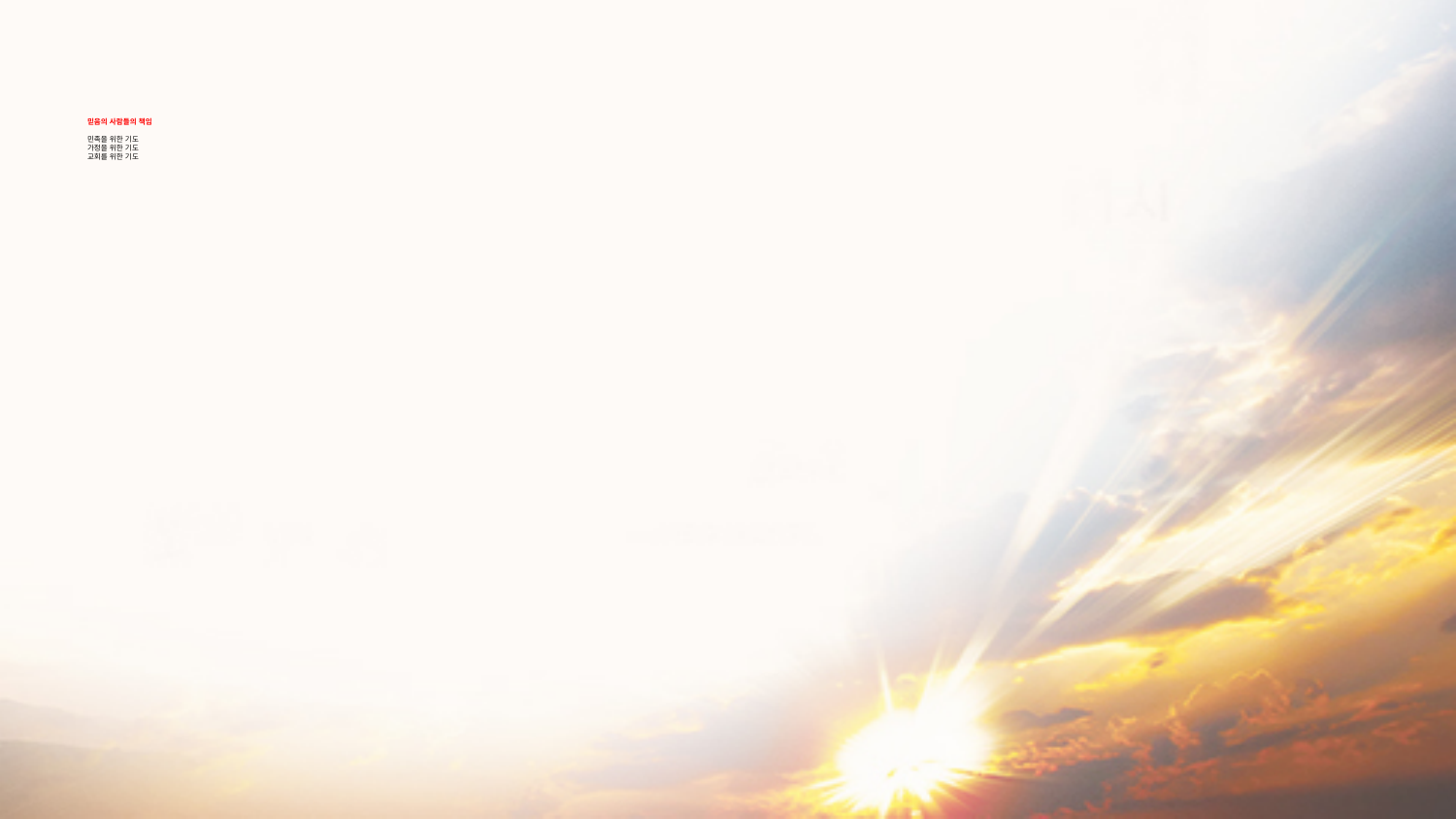

# 믿음의 사람들의 책임
민족을 위한 기도
가정을 위한 기도
교회를 위한 기도